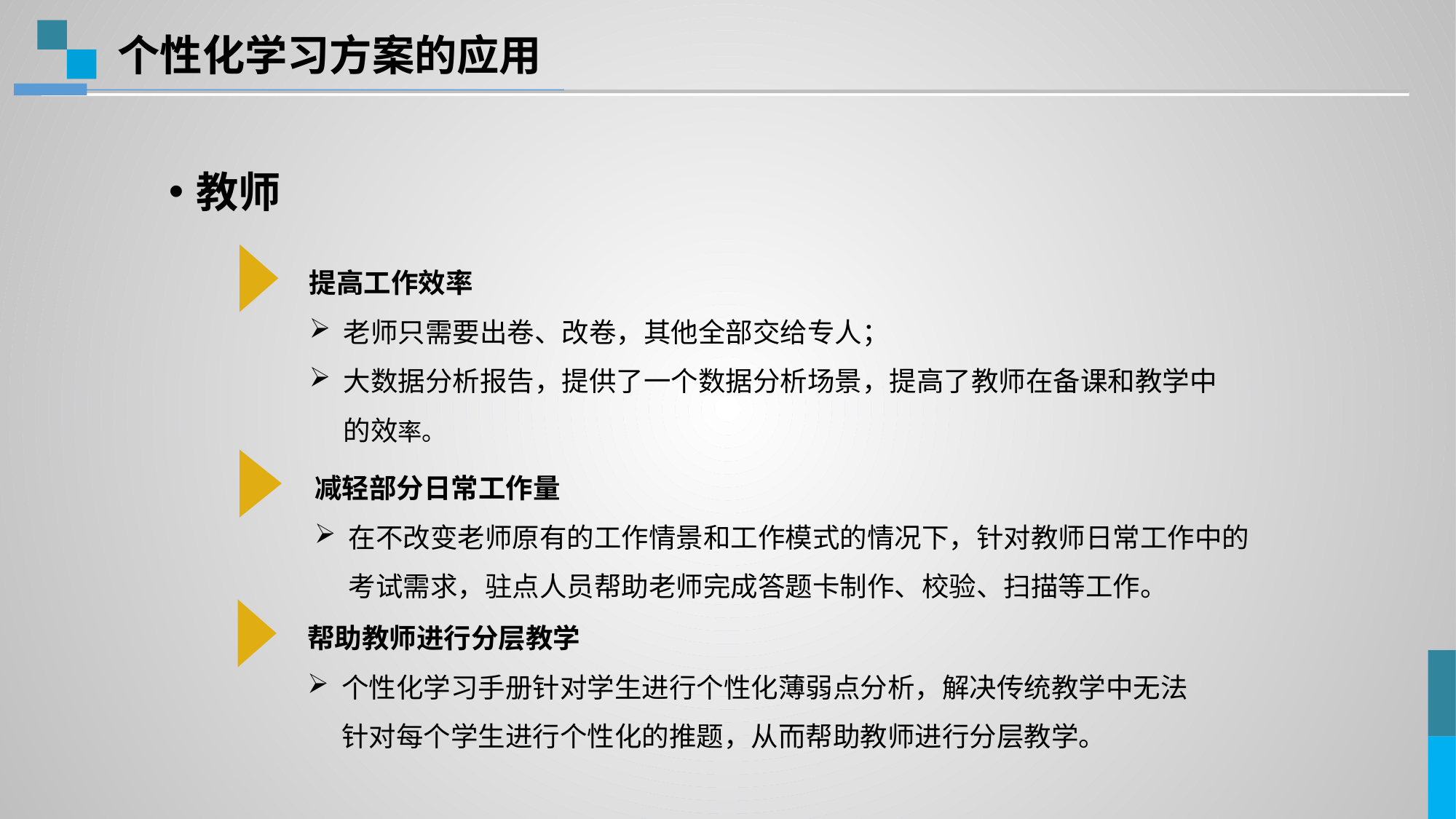

个性化学习方案的应用

教师
提高工作效率
老师只需要出卷、改卷，其他全部交给专人；
大数据分析报告，提供了一个数据分析场景，提高了教师在备课和教学中的效率。

减轻部分日常工作量
在不改变老师原有的工作情景和工作模式的情况下，针对教师日常工作中的考试需求，驻点人员帮助老师完成答题卡制作、校验、扫描等工作。

帮助教师进行分层教学
个性化学习手册针对学生进行个性化薄弱点分析，解决传统教学中无法针对每个学生进行个性化的推题，从而帮助教师进行分层教学。